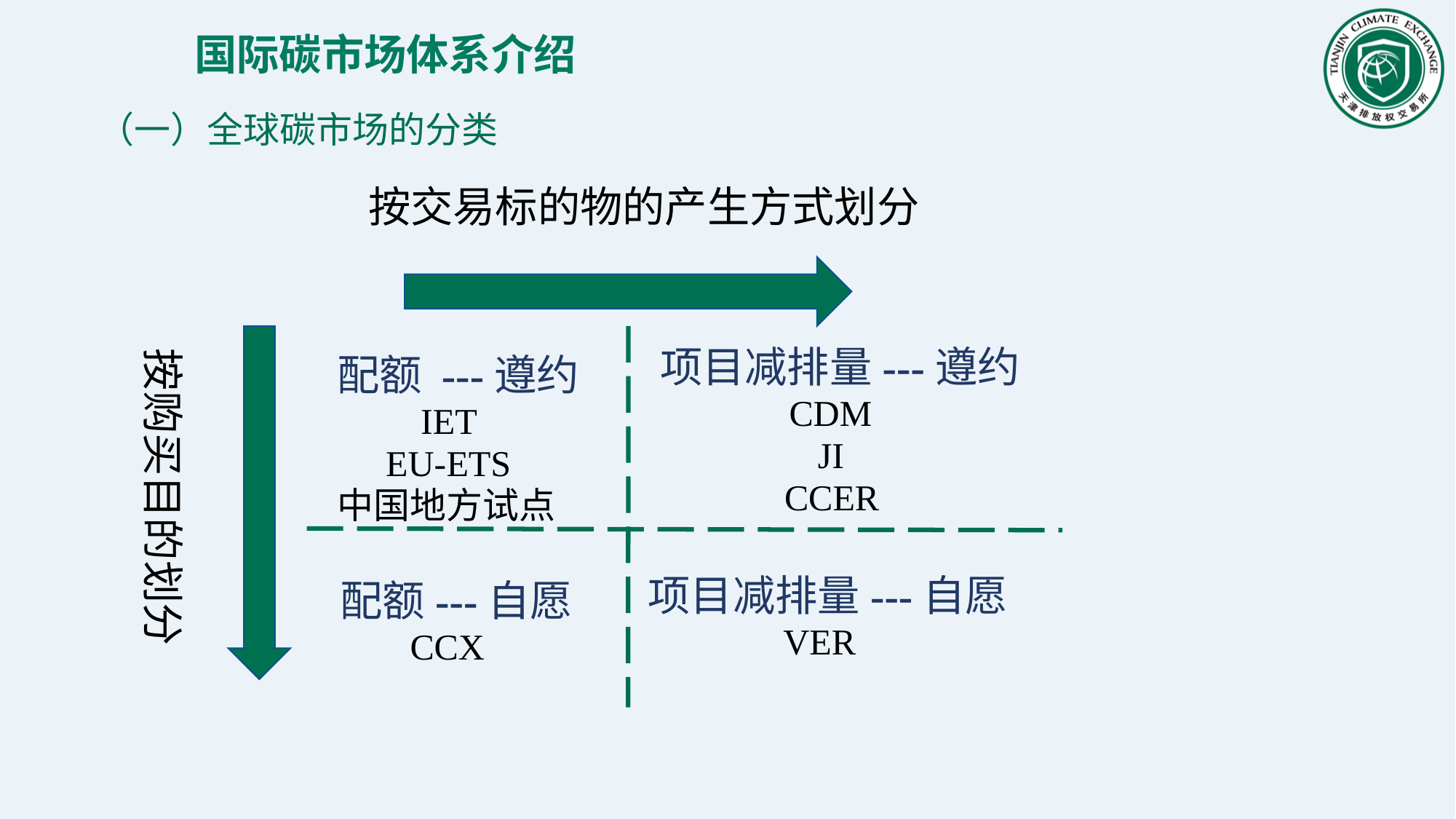

国际碳市场体系介绍
（一）全球碳市场的分类

	按交易标的物的产生方式划分

按购买目的划分
	项目减排量---遵约
			CDM
				JI
               CCER

项目减排量---自愿
		VER
配额 ---遵约
				IET
		EU-ETS
中国地方试点

	配额---自愿
			CCX